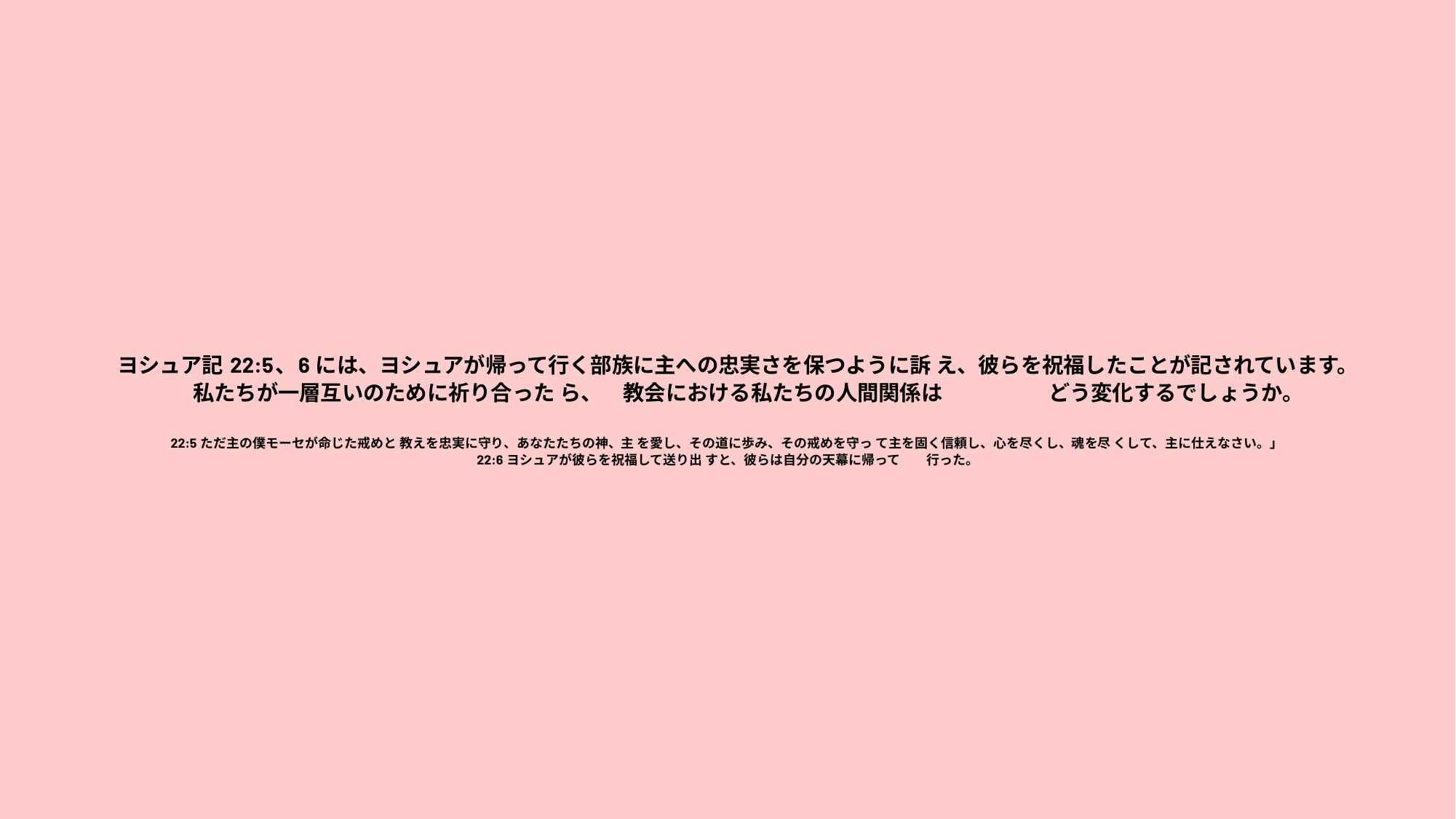

# ヨシュア記 22:5、6 には、ヨシュアが帰って行く部族に主への忠実さを保つように訴 え、彼らを祝福したことが記されています。　　私たちが一層互いのために祈り合った ら、　教会における私たちの人間関係は　　　　　どう変化するでしょうか。 22:5 ただ主の僕モーセが命じた戒めと 教えを忠実に守り、あなたたちの神、主 を愛し、その道に歩み、その戒めを守っ て主を固く信頼し、心を尽くし、魂を尽 くして、主に仕えなさい。」 22:6 ヨシュアが彼らを祝福して送り出 すと、彼らは自分の天幕に帰って　　行った。